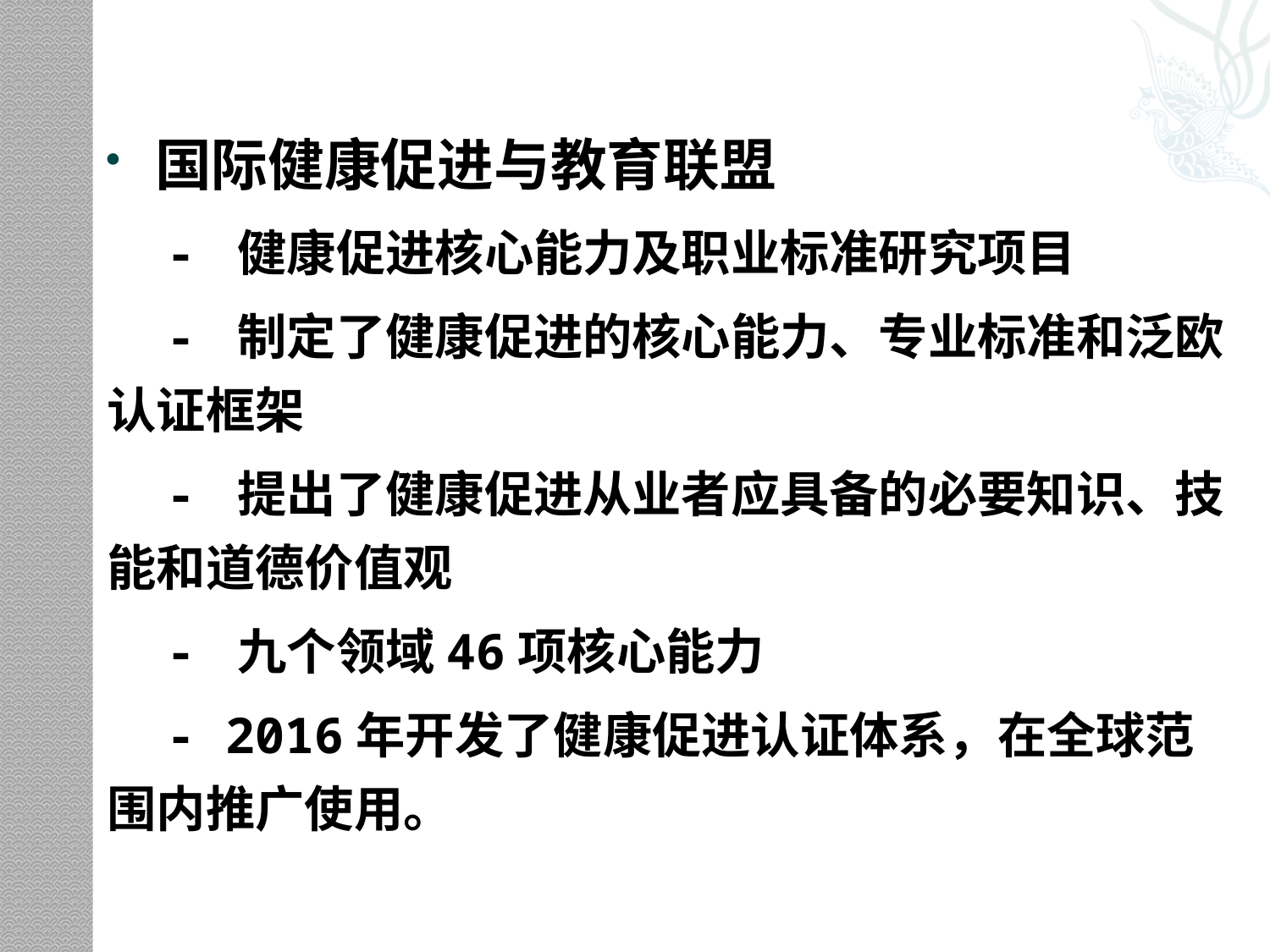

#
国际健康促进与教育联盟
  - 健康促进核心能力及职业标准研究项目
  - 制定了健康促进的核心能力、专业标准和泛欧认证框架
  - 提出了健康促进从业者应具备的必要知识、技能和道德价值观
  - 九个领域46项核心能力
  - 2016年开发了健康促进认证体系，在全球范围内推广使用。